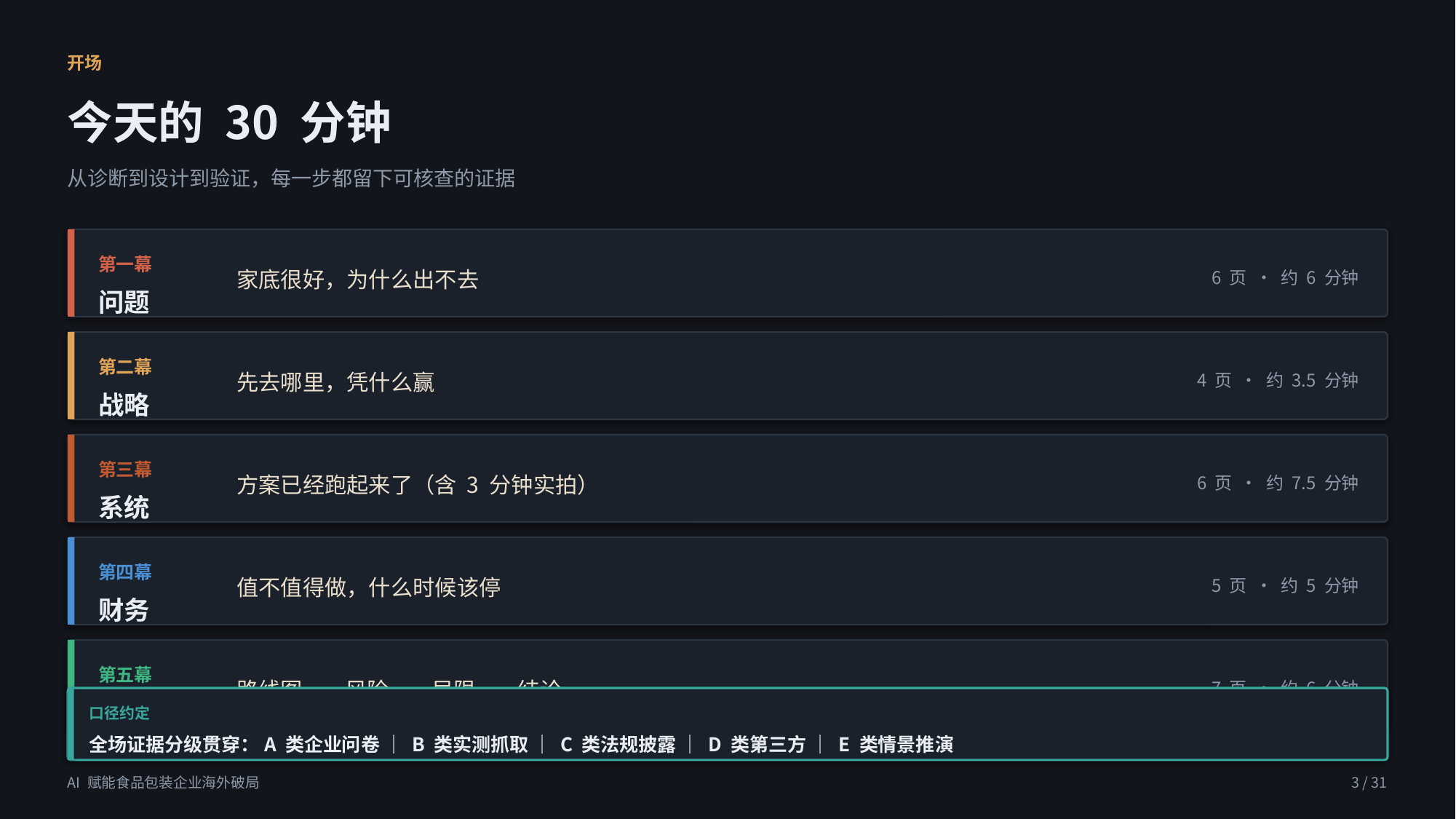

开场
今天的 30 分钟
从诊断到设计到验证，每一步都留下可核查的证据

第一幕
家底很好，为什么出不去
6 页 · 约 6 分钟
问题

第二幕
先去哪里，凭什么赢
4 页 · 约 3.5 分钟
战略

第三幕
方案已经跑起来了（含 3 分钟实拍）
6 页 · 约 7.5 分钟
系统

第四幕
值不值得做，什么时候该停
5 页 · 约 5 分钟
财务

第五幕
路线图 · 风险 · 局限 · 结论
7 页 · 约 6 分钟

收束
口径约定
全场证据分级贯穿：A 类企业问卷 ｜ B 类实测抓取 ｜ C 类法规披露 ｜ D 类第三方 ｜ E 类情景推演
AI 赋能食品包装企业海外破局
3 / 31